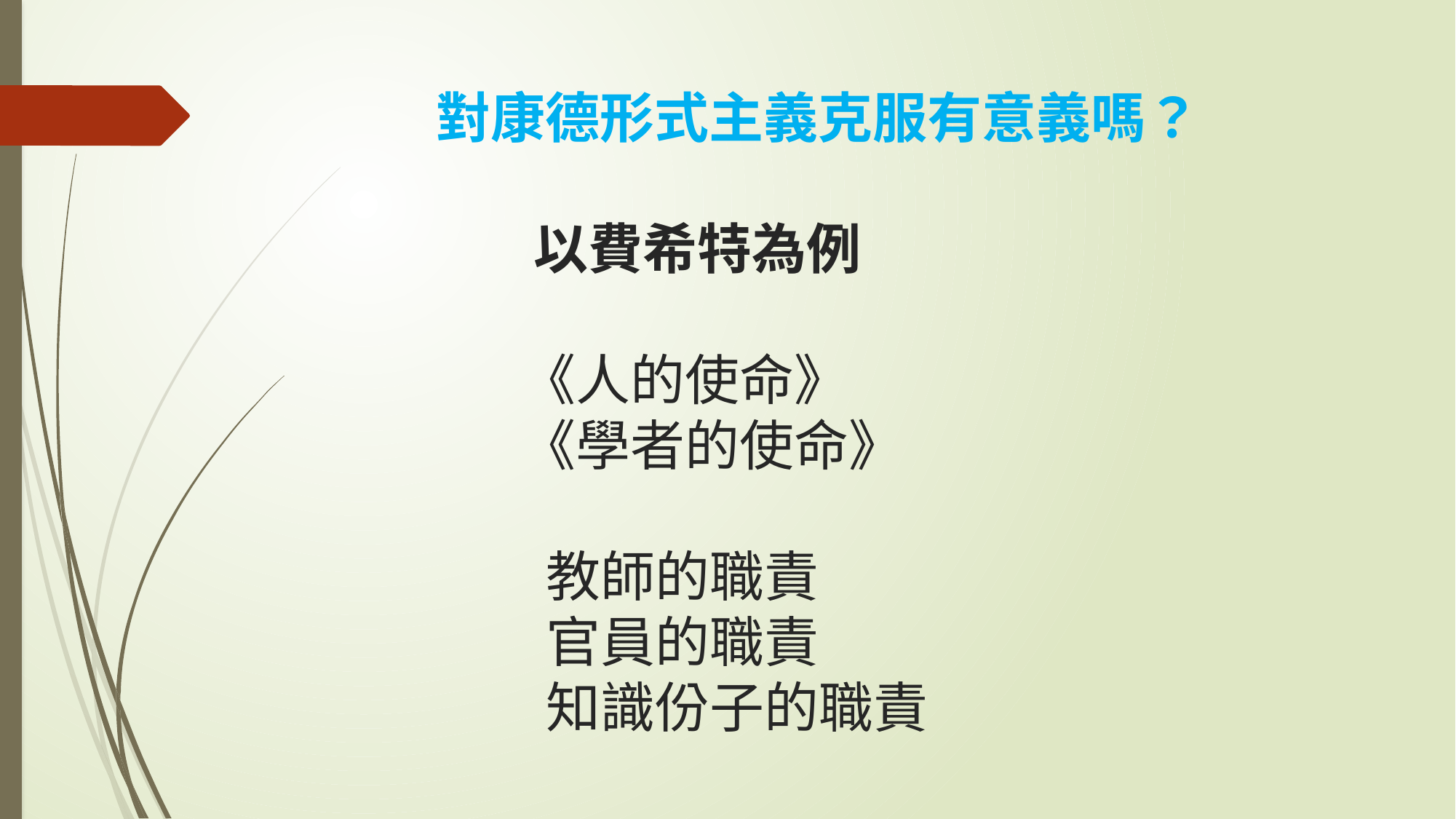

# 對康德形式主義克服有意義嗎？ 以費希特為例 《人的使命》 《學者的使命》 教師的職責 官員的職責 知識份子的職責